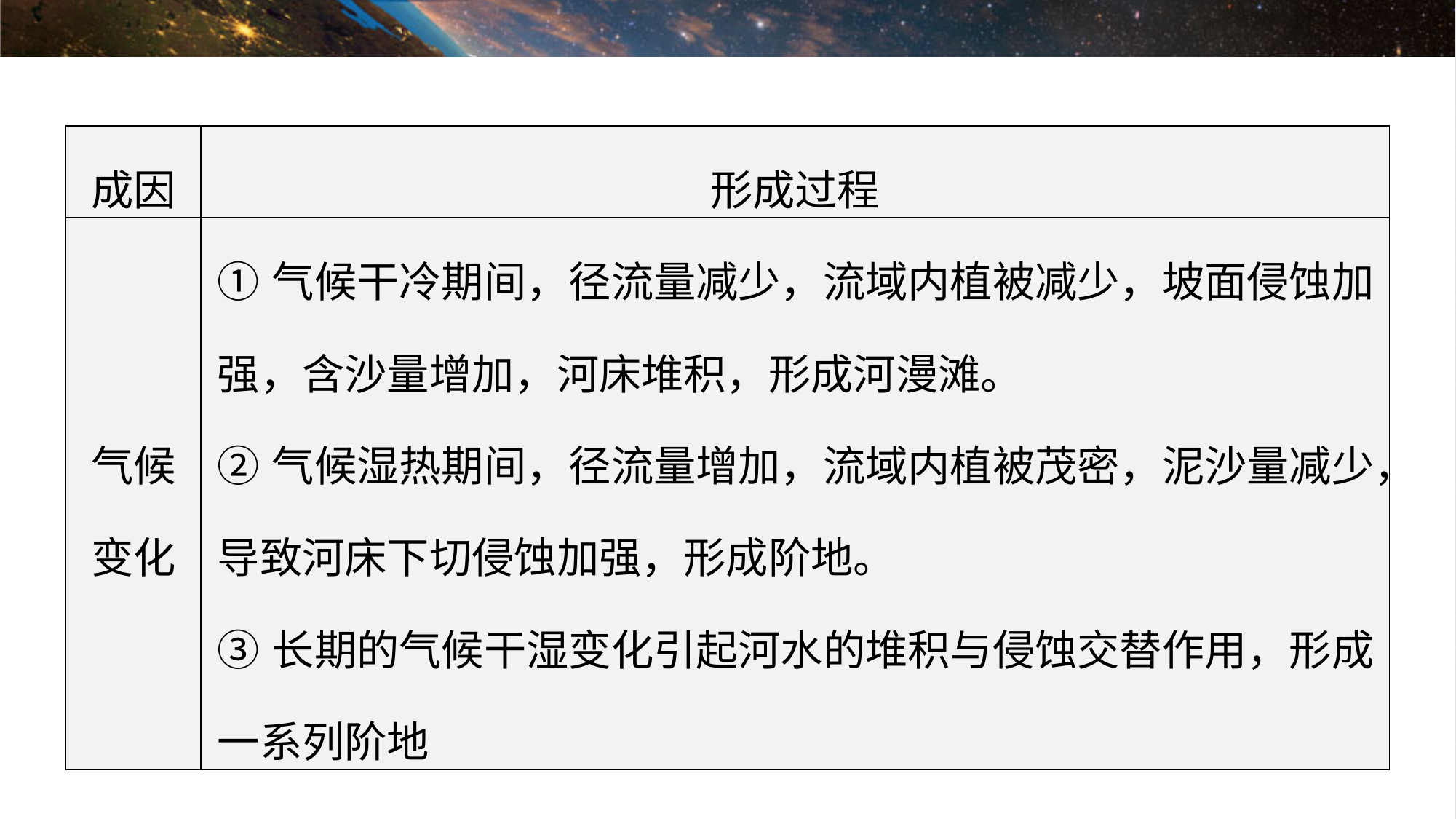

| 成因 | 形成过程 |
| --- | --- |
| 气候 变化 | ①气候干冷期间，径流量减少，流域内植被减少，坡面侵蚀加强，含沙量增加，河床堆积，形成河漫滩。 ②气候湿热期间，径流量增加，流域内植被茂密，泥沙量减少，导致河床下切侵蚀加强，形成阶地。 ③长期的气候干湿变化引起河水的堆积与侵蚀交替作用，形成一系列阶地 |